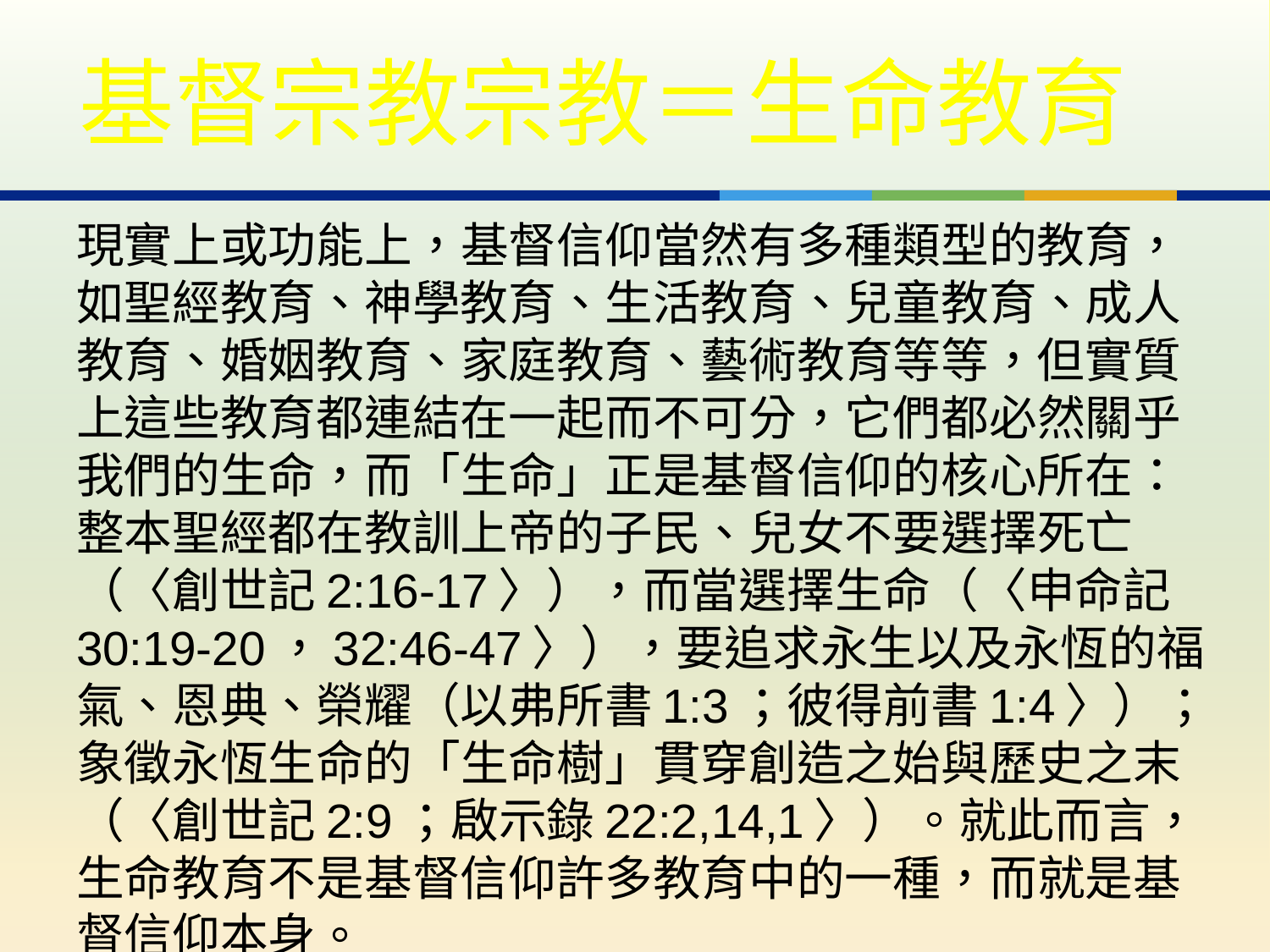

# 基督宗教宗教＝生命教育
現實上或功能上，基督信仰當然有多種類型的教育，如聖經教育、神學教育、生活教育、兒童教育、成人教育、婚姻教育、家庭教育、藝術教育等等，但實質上這些教育都連結在一起而不可分，它們都必然關乎我們的生命，而「生命」正是基督信仰的核心所在：整本聖經都在教訓上帝的子民、兒女不要選擇死亡（〈創世記2:16-17〉），而當選擇生命（〈申命記30:19-20，32:46-47〉），要追求永生以及永恆的福氣、恩典、榮耀（以弗所書1:3；彼得前書1:4〉）；象徵永恆生命的「生命樹」貫穿創造之始與歷史之末（〈創世記2:9；啟示錄22:2,14,1〉）。就此而言，生命教育不是基督信仰許多教育中的一種，而就是基督信仰本身。